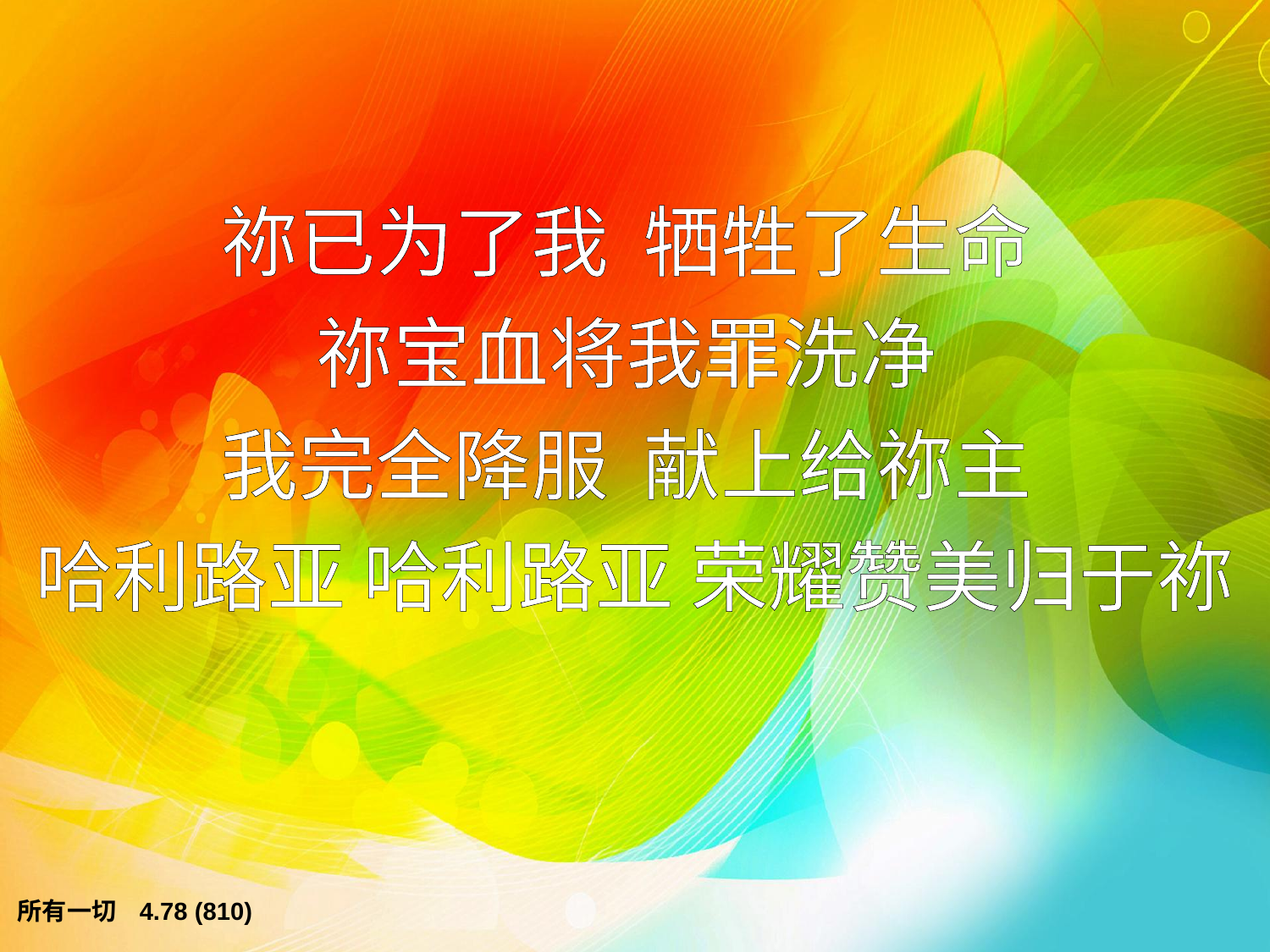

# 祢已为了我  牺牲了生命 祢宝血将我罪洗净 我完全降服  献上给祢主 哈利路亚 哈利路亚 荣耀赞美归于祢
所有一切   4.78 (810)